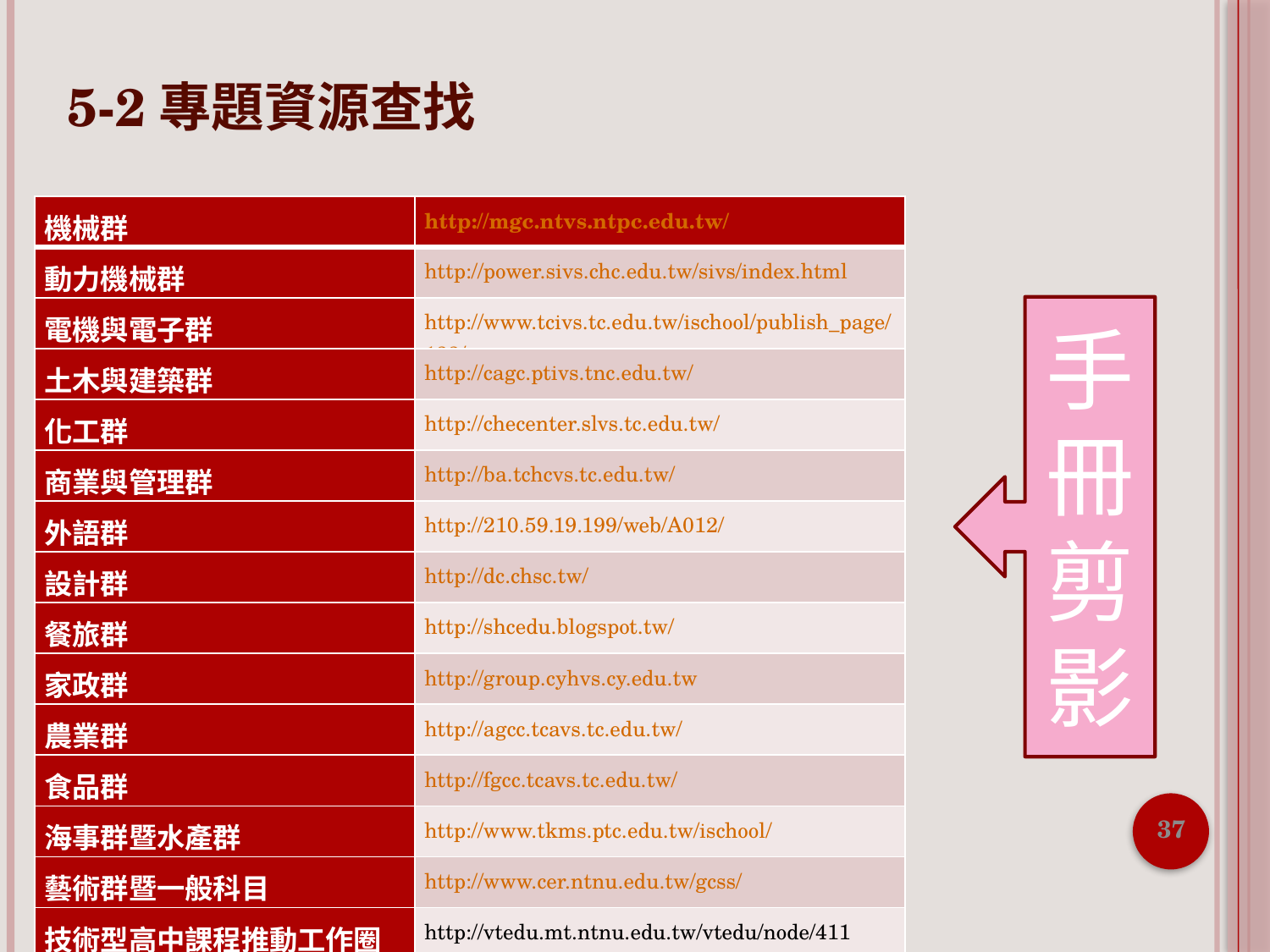

5-2專題資源查找
| 機械群 | http://mgc.ntvs.ntpc.edu.tw/ |
| --- | --- |
| 動力機械群 | http://power.sivs.chc.edu.tw/sivs/index.html |
| 電機與電子群 | http://www.tcivs.tc.edu.tw/ischool/publish\_page/122/ |
| 土木與建築群 | http://cagc.ptivs.tnc.edu.tw/ |
| 化工群 | http://checenter.slvs.tc.edu.tw/ |
| 商業與管理群 | http://ba.tchcvs.tc.edu.tw/ |
| 外語群 | http://210.59.19.199/web/A012/ |
| 設計群 | http://dc.chsc.tw/ |
| 餐旅群 | http://shcedu.blogspot.tw/ |
| 家政群 | http://group.cyhvs.cy.edu.tw |
| 農業群 | http://agcc.tcavs.tc.edu.tw/ |
| 食品群 | http://fgcc.tcavs.tc.edu.tw/ |
| 海事群暨水產群 | http://www.tkms.ptc.edu.tw/ischool/ |
| 藝術群暨一般科目 | http://www.cer.ntnu.edu.tw/gcss/ |
| 技術型高中課程推動工作圈 | http://vtedu.mt.ntnu.edu.tw/vtedu/node/411 |

手冊剪影
37